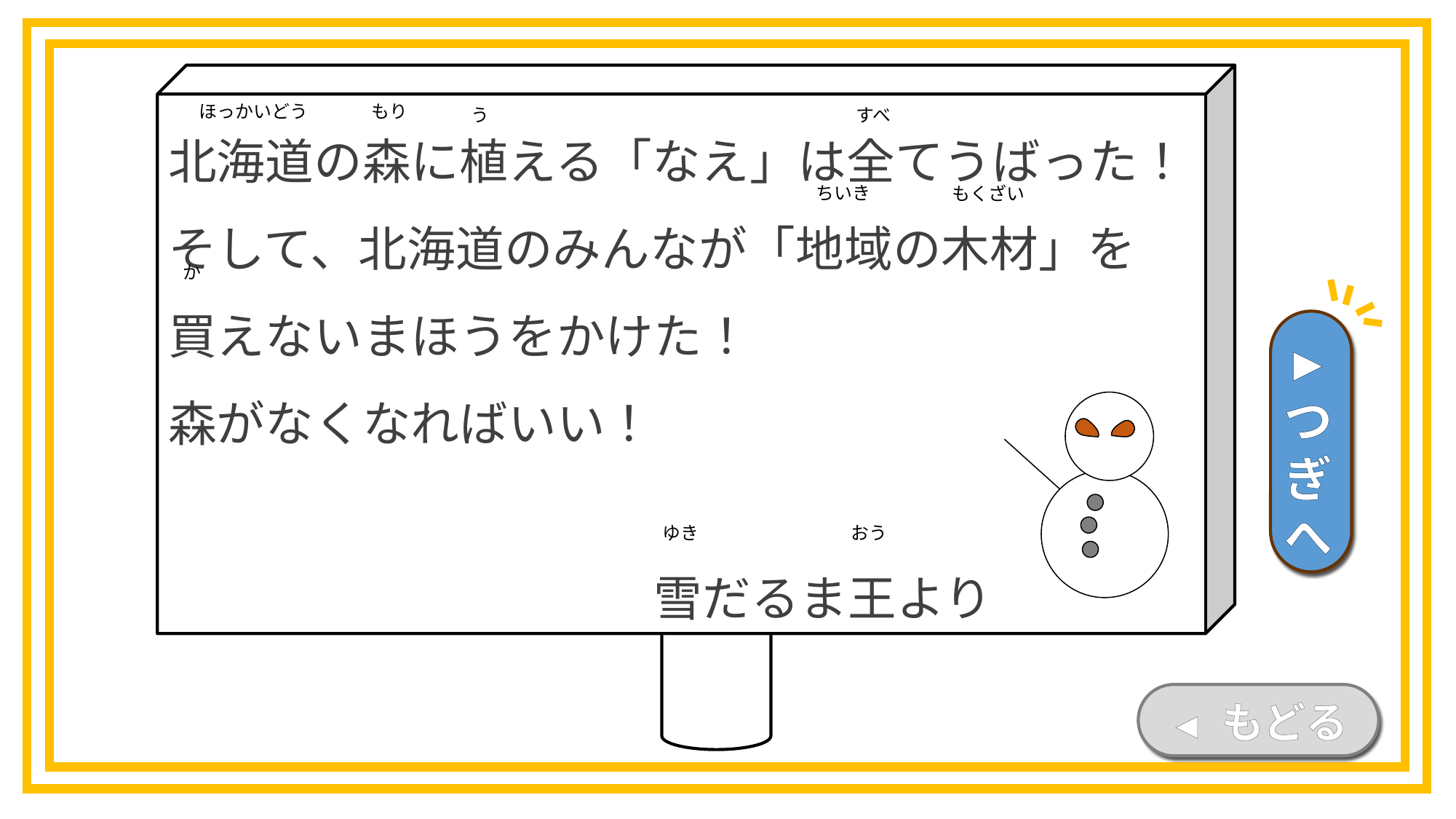

ほっかいどう
もり
北海道の森に植える「なえ」は全てうばった！
そして、北海道のみんなが「地域の木材」を
買えないまほうをかけた！
森がなくなればいい！

　　　　　　　　　　雪だるま王より
すべ
う
ちいき
もくざい
か
►つぎへ

おう
ゆき

◄ もどる